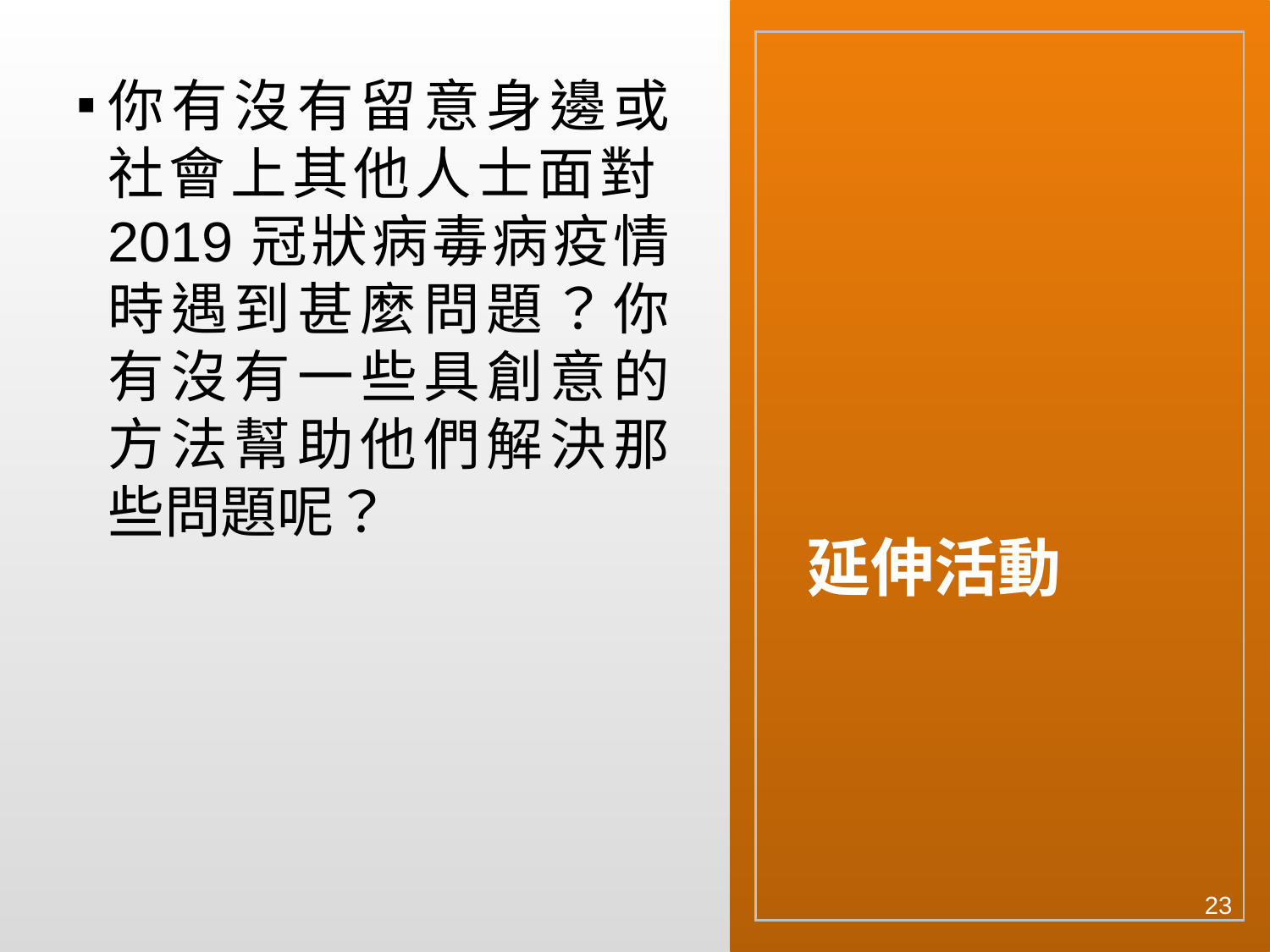

你有沒有留意身邊或社會上其他人士面對2019冠狀病毒病疫情時遇到甚麼問題？你有沒有一些具創意的方法幫助他們解決那些問題呢？
# 延伸活動

23